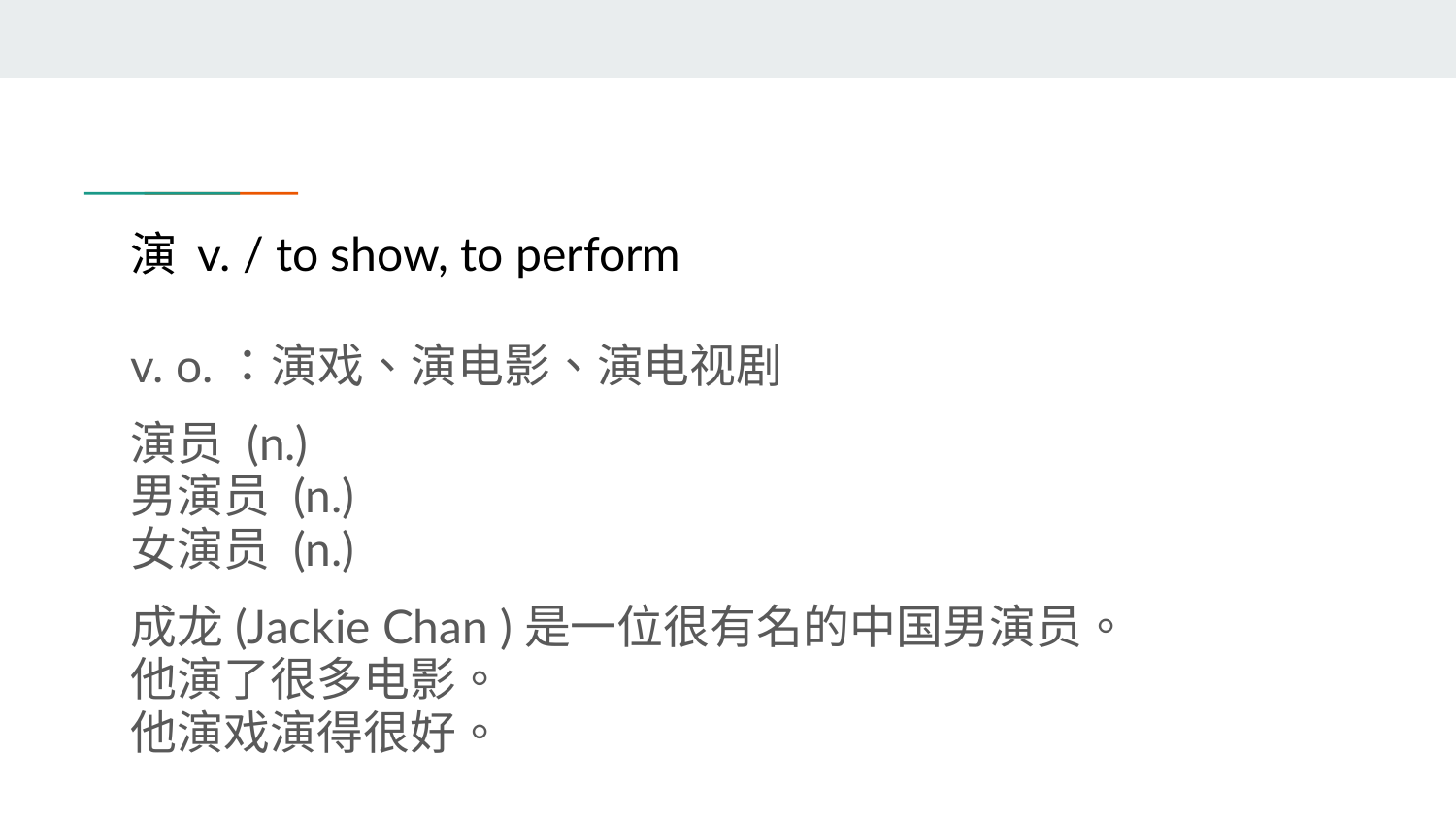

# 演 v. / to show, to perform
v. o.：演戏、演电影、演电视剧
演员 (n.)
男演员 (n.)
女演员 (n.)
成龙(Jackie Chan )是一位很有名的中国男演员。
他演了很多电影。
他演戏演得很好。